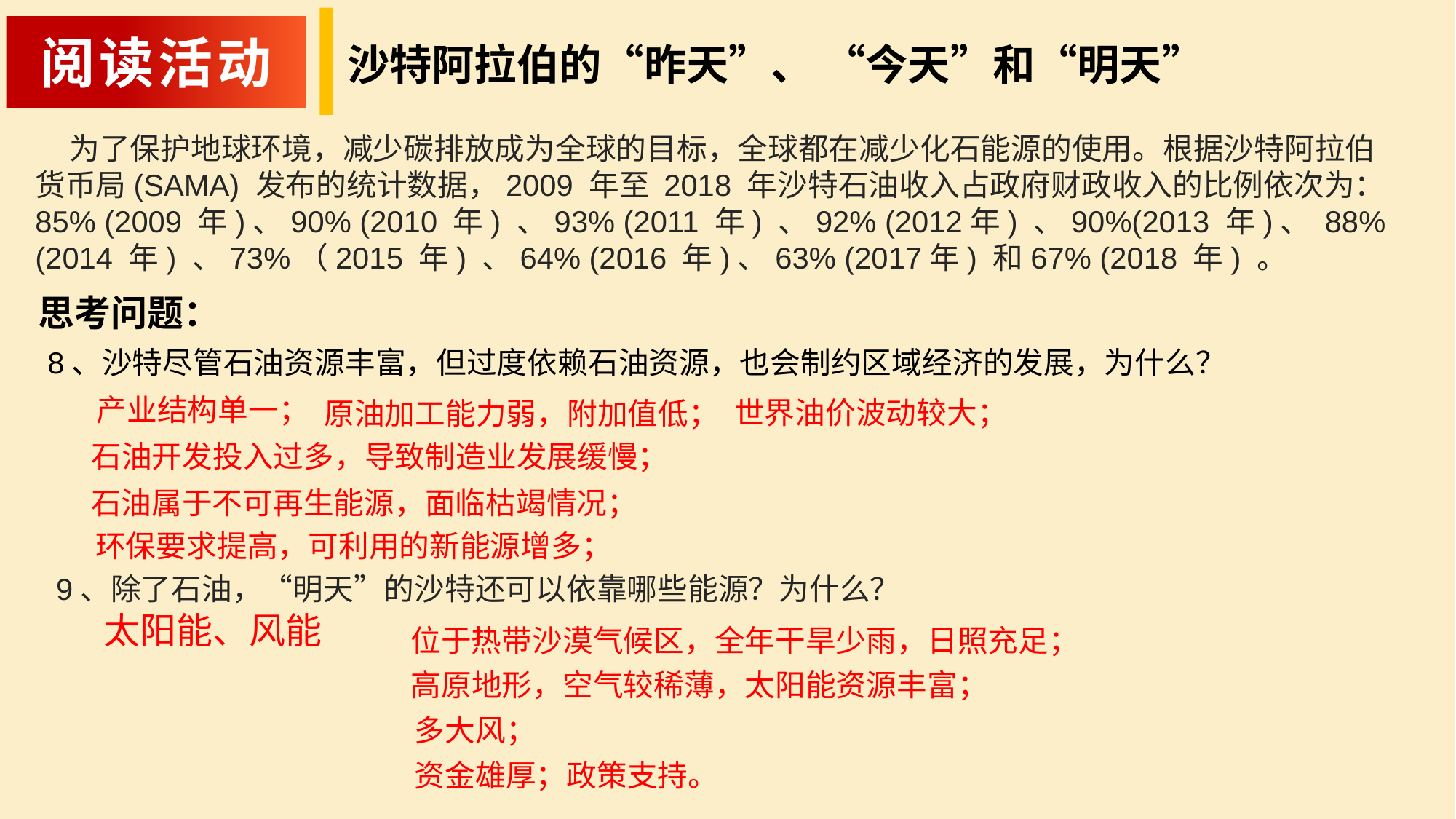

沙特阿拉伯的“昨天”、 “今天”和“明天”

阅读活动
    为了保护地球环境，减少碳排放成为全球的目标，全球都在减少化石能源的使用。根据沙特阿拉伯货币局(SAMA) 发布的统计数据，2009 年至 2018 年沙特石油收入占政府财政收入的比例依次为：85% (2009 年)、90% (2010 年) 、93% (2011 年) 、92% (2012年) 、90%(2013 年)、 88% (2014 年) 、73%（2015 年) 、64% (2016 年)、63% (2017年) 和67% (2018 年) 。
思考问题：
8、沙特尽管石油资源丰富，但过度依赖石油资源，也会制约区域经济的发展，为什么？
产业结构单一；
世界油价波动较大；
原油加工能力弱，附加值低；
石油开发投入过多，导致制造业发展缓慢；
石油属于不可再生能源，面临枯竭情况；
环保要求提高，可利用的新能源增多；
9、除了石油，“明天”的沙特还可以依靠哪些能源？为什么？
太阳能、风能
位于热带沙漠气候区，全年干旱少雨，日照充足；
高原地形，空气较稀薄，太阳能资源丰富；
多大风；
资金雄厚；政策支持。